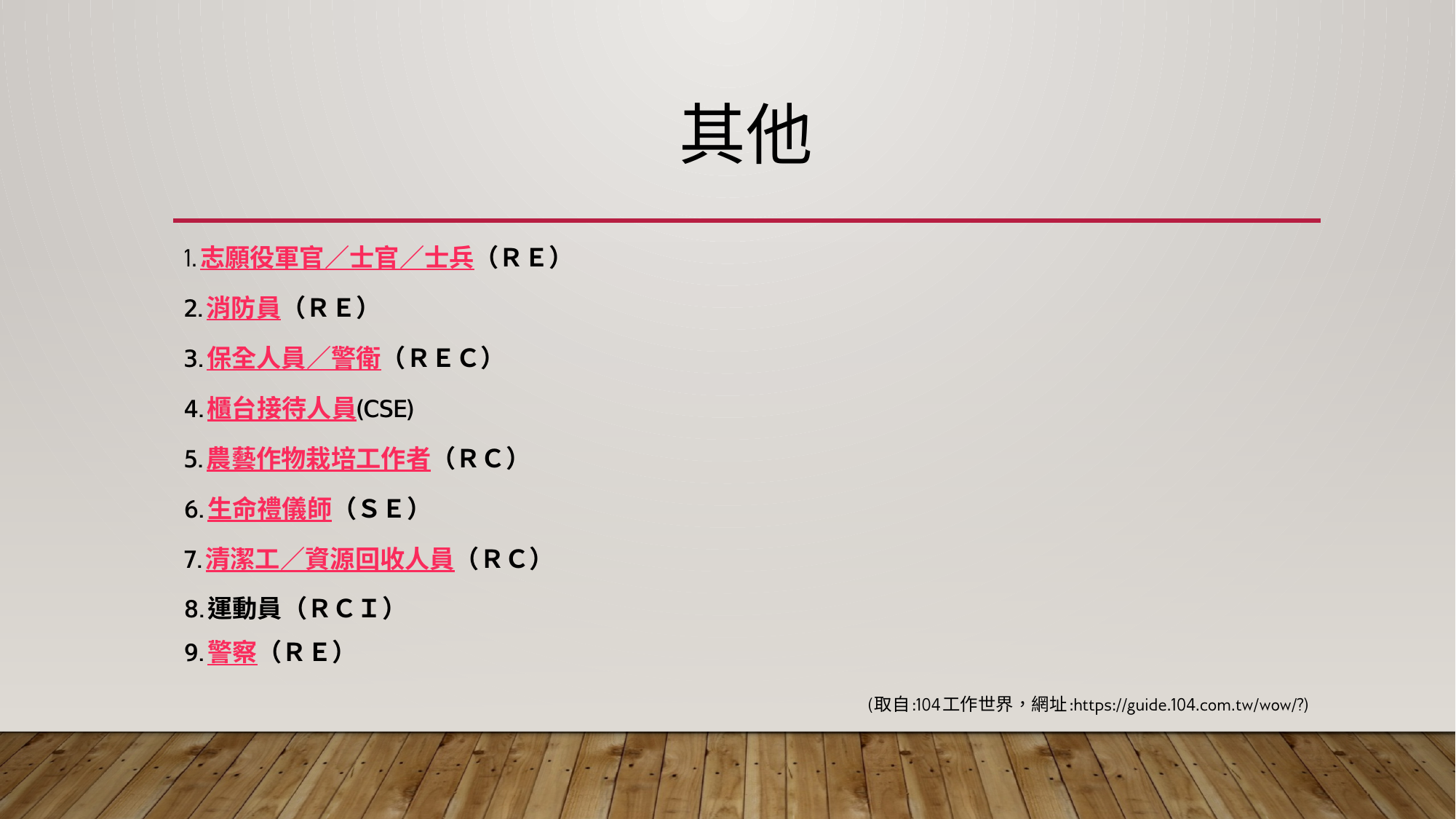

# 其他
1.志願役軍官∕士官∕士兵（ＲＥ）
2.消防員（ＲＥ）
3.保全人員∕警衛（ＲＥＣ）
4.櫃台接待人員(CSE)
5.農藝作物栽培工作者（ＲＣ）
6.生命禮儀師（ＳＥ）
7.清潔工∕資源回收人員（ＲＣ）
8.運動員（ＲＣＩ）
9.警察（ＲＥ）
     (取自:104工作世界，網址:https://guide.104.com.tw/wow/?)